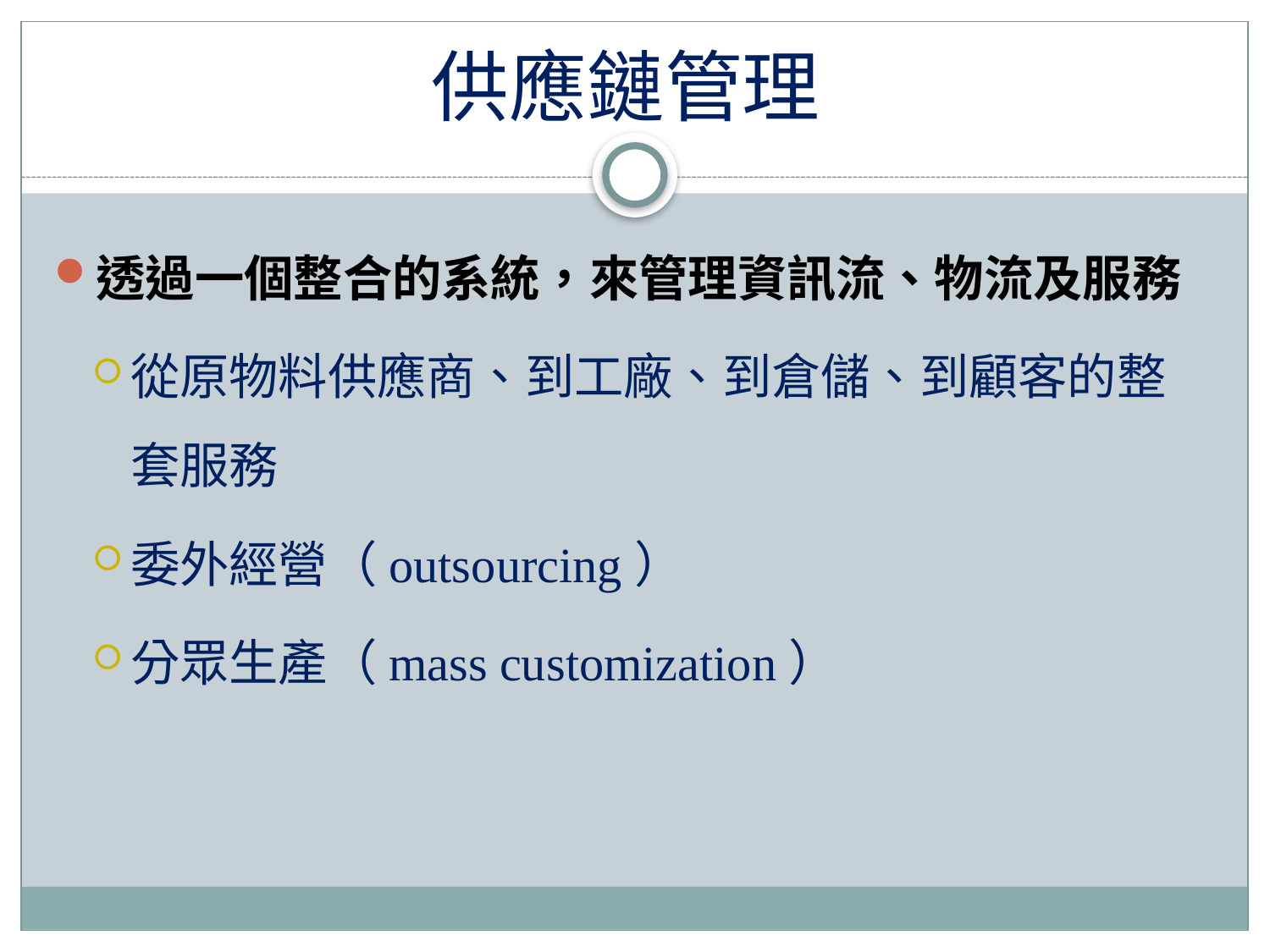

# 供應鏈管理
透過一個整合的系統，來管理資訊流、物流及服務
從原物料供應商、到工廠、到倉儲、到顧客的整套服務
委外經營（outsourcing）
分眾生產（mass customization）